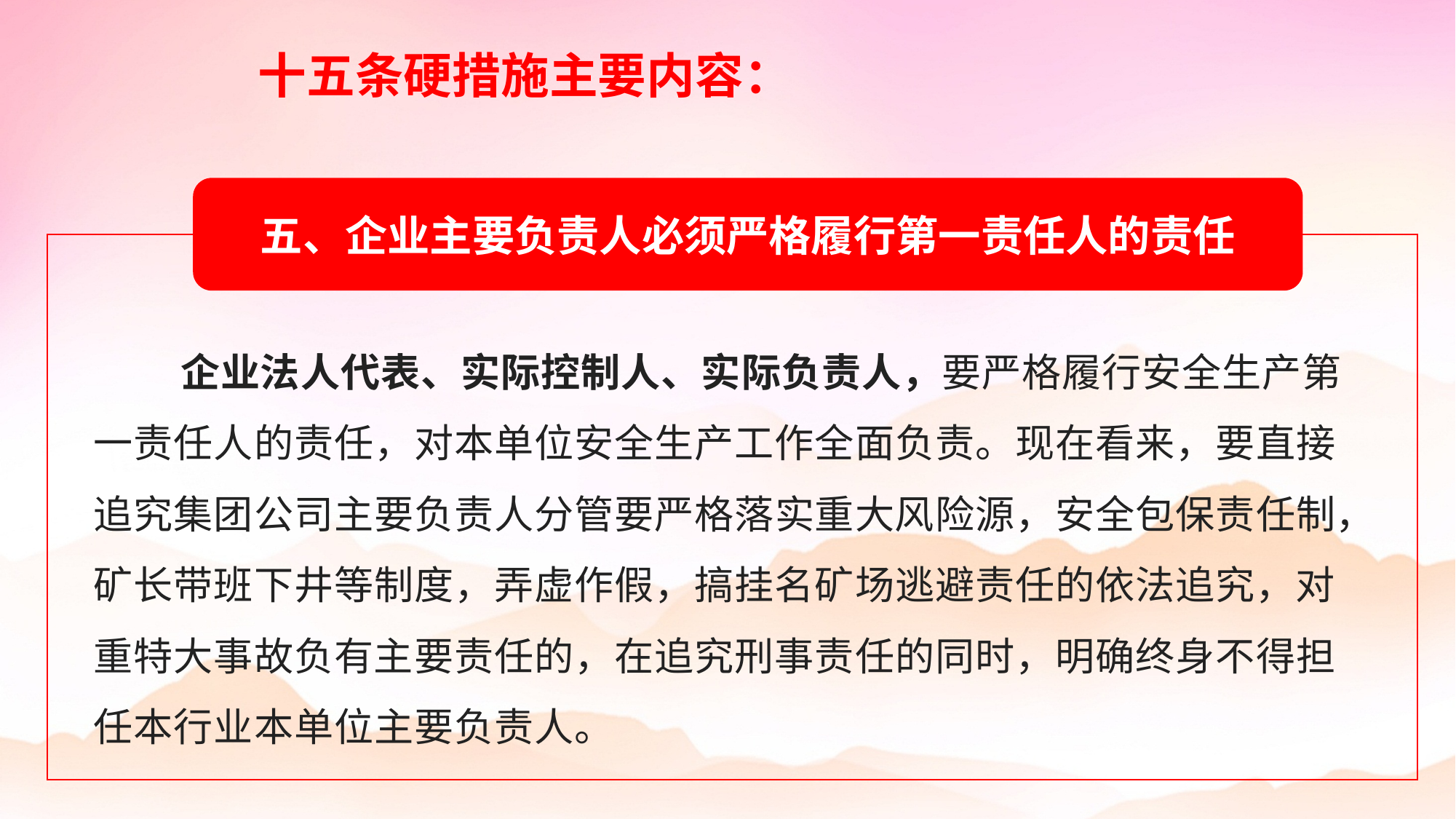

十五条硬措施主要内容：
五、企业主要负责人必须严格履行第一责任人的责任

   企业法人代表、实际控制人、实际负责人，要严格履行安全生产第一责任人的责任，对本单位安全生产工作全面负责。现在看来，要直接追究集团公司主要负责人分管要严格落实重大风险源，安全包保责任制，矿长带班下井等制度，弄虚作假，搞挂名矿场逃避责任的依法追究，对重特大事故负有主要责任的，在追究刑事责任的同时，明确终身不得担任本行业本单位主要负责人。